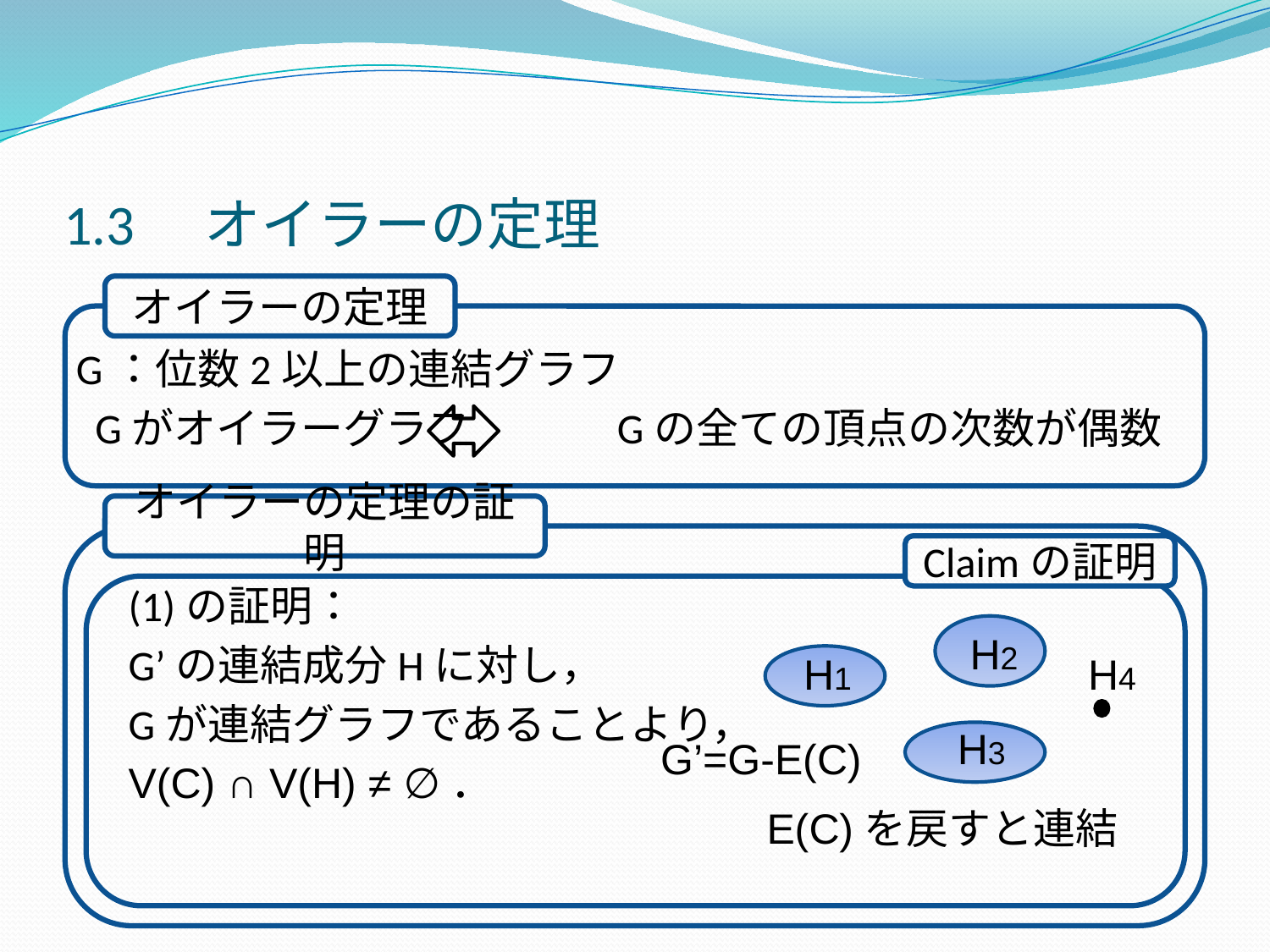

# 1.3　オイラーの定理

オイラーの定理

G：位数2以上の連結グラフ
  Gがオイラーグラフ　　　 Gの全ての頂点の次数が偶数

　(1)の証明：
　G’の連結成分Hに対し，
　Gが連結グラフであることより，
　V(C) ∩ V(H) ≠ ∅．

オイラーの定理の証明

Claimの証明

H2
H1
H4

H3

G’=G-E(C)
E(C)を戻すと連結